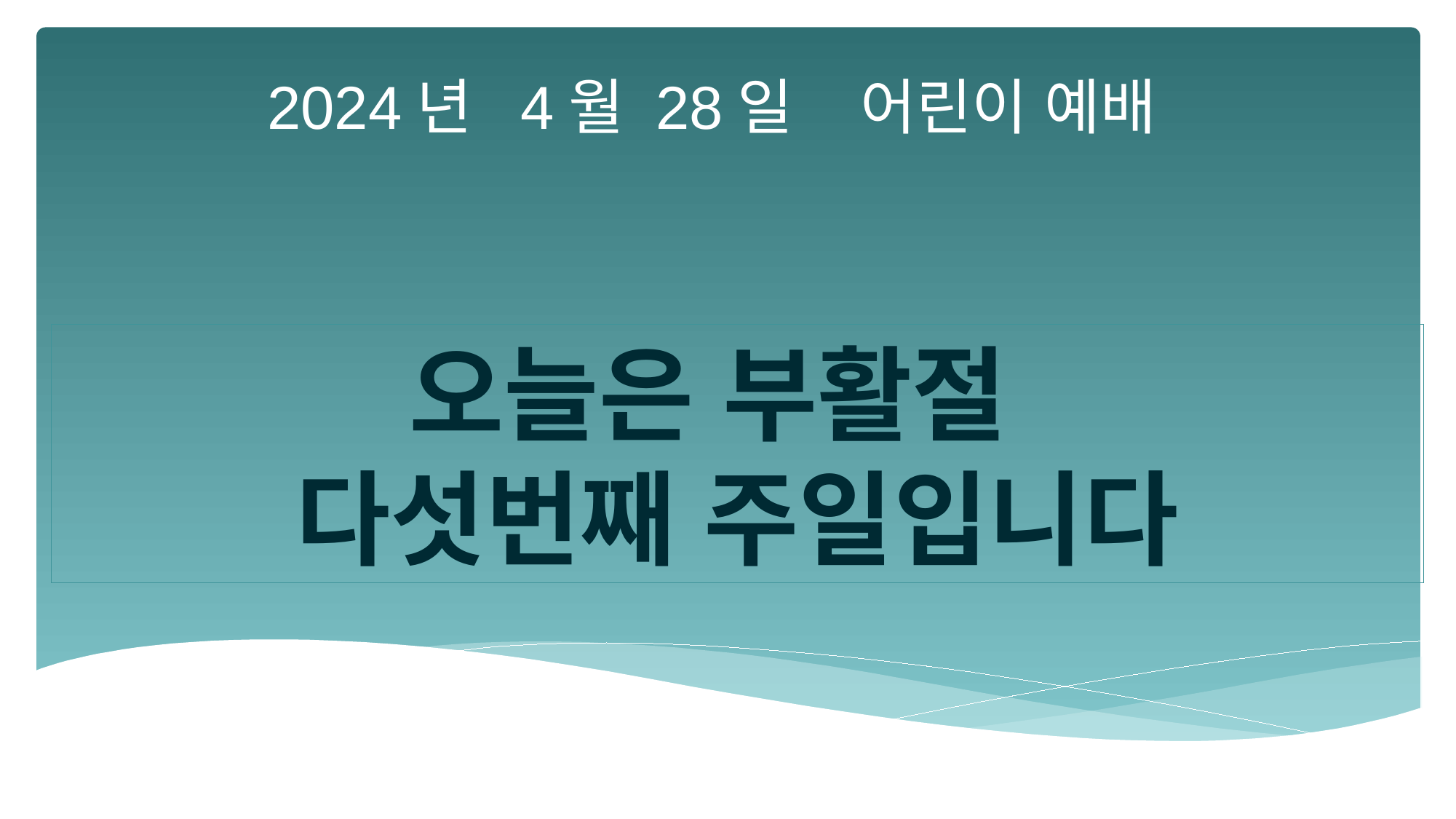

2024년  4월 28일    어린이 예배
오늘은 부활절
다섯번째 주일입니다